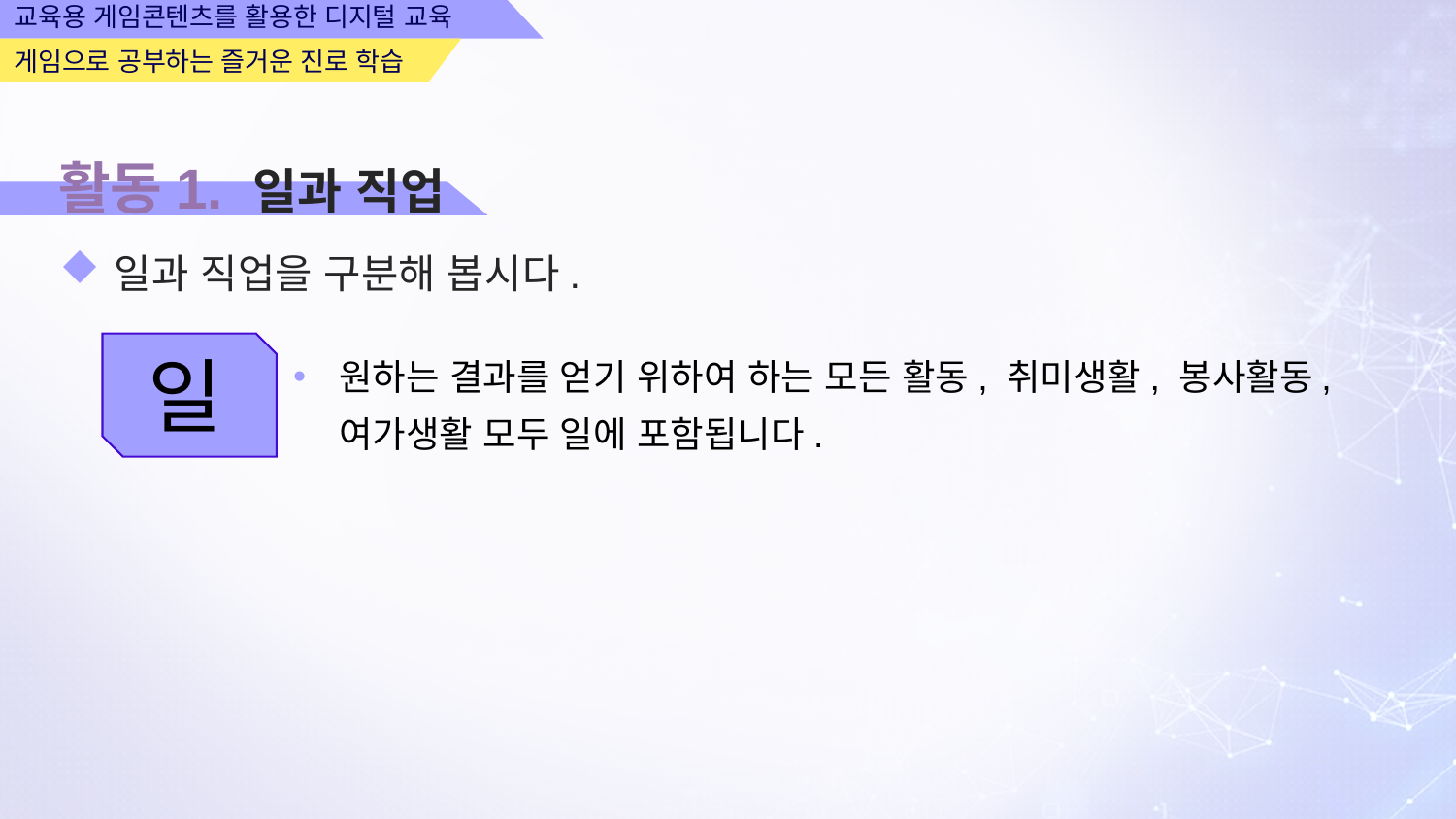

활동1. 일과 직업

일과 직업을 구분해 봅시다.

일
원하는 결과를 얻기 위하여 하는 모든 활동, 취미생활, 봉사활동, 여가생활 모두 일에 포함됩니다.